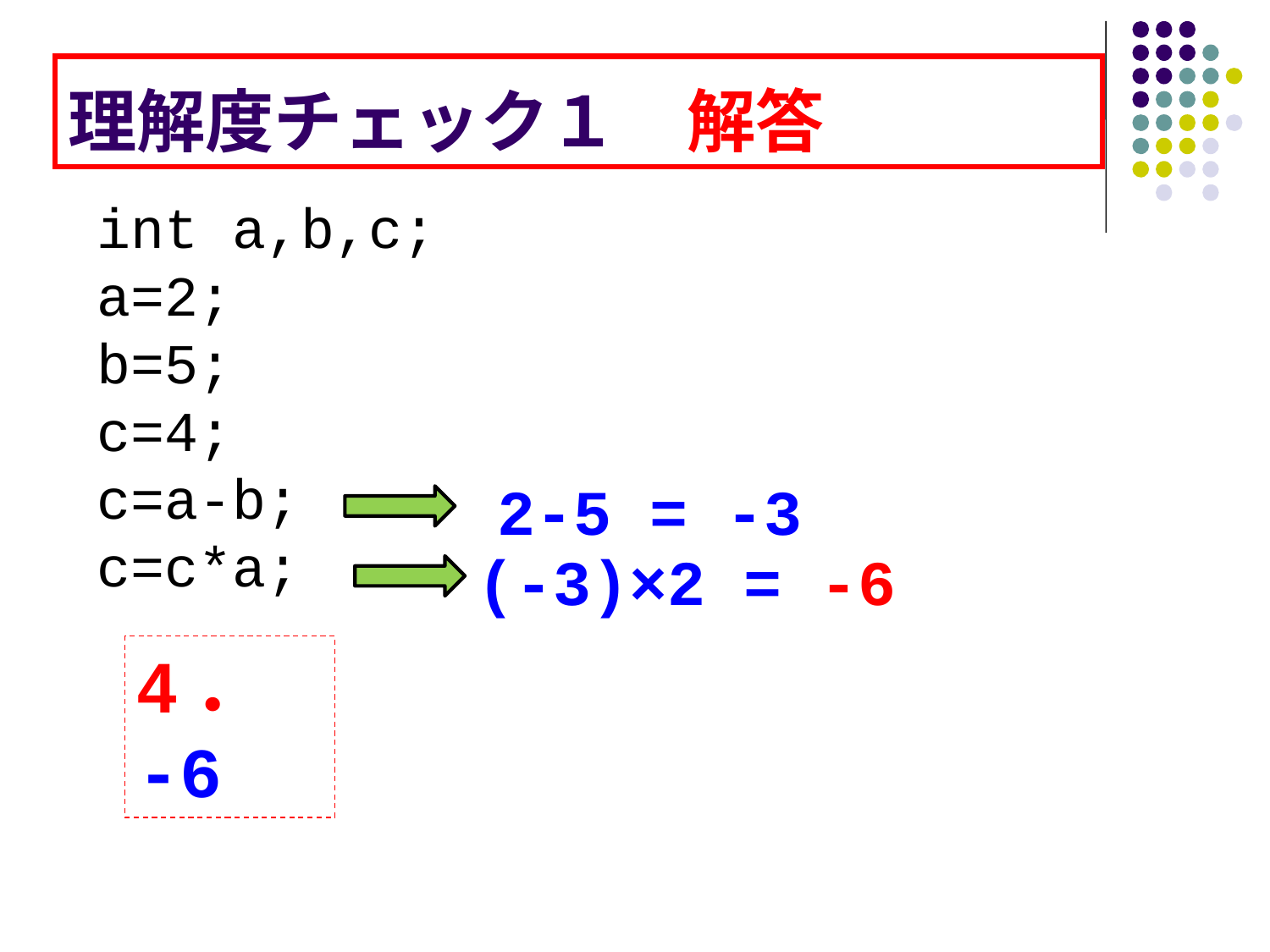

# 理解度チェック１　解答
int a,b,c;
a=2;
b=5;
c=4;
c=a-b;
c=c*a;
2-5 = -3

(-3)×2 = -6

4．-6